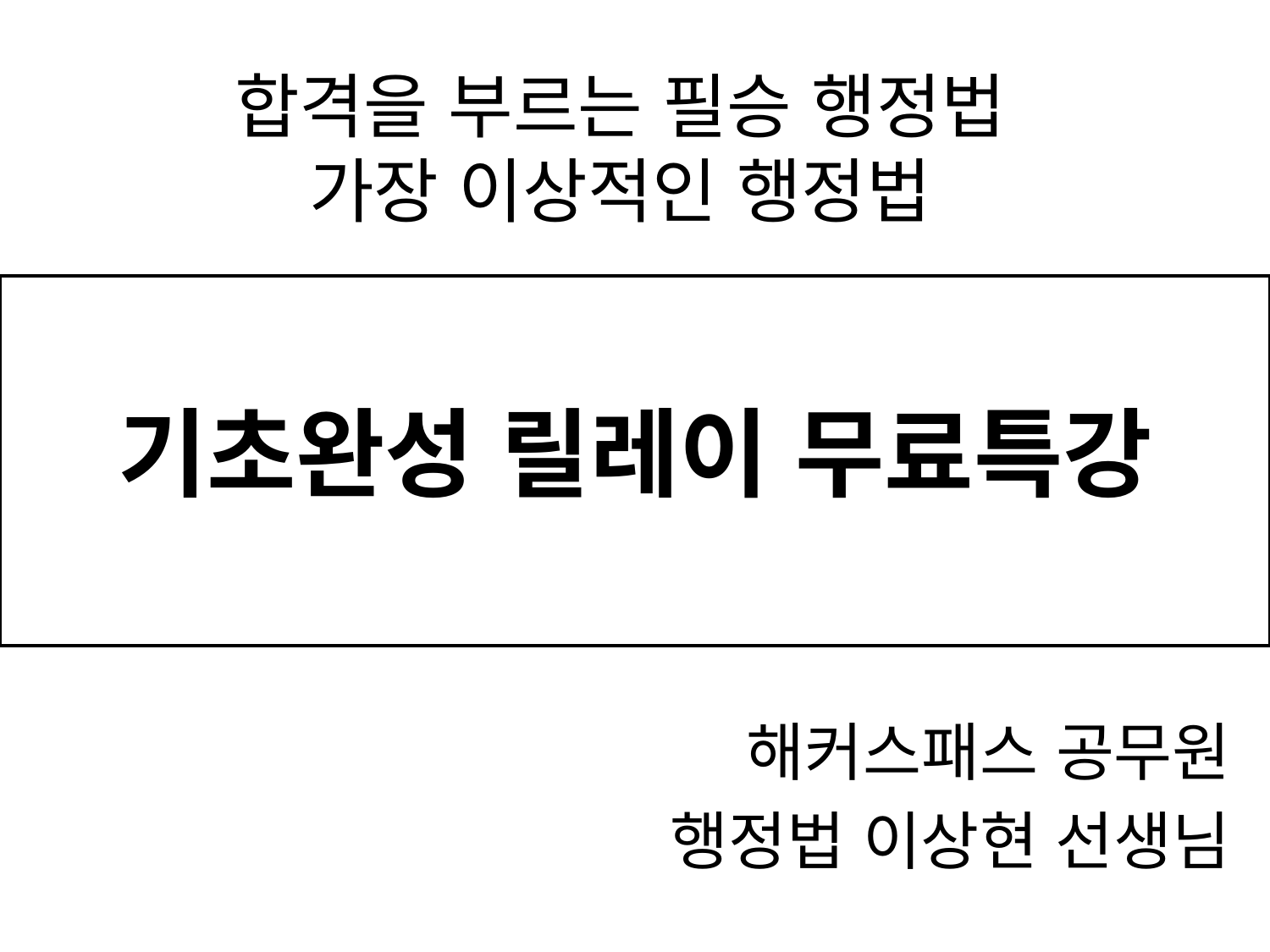

# 합격을 부르는 필승 행정법 가장 이상적인 행정법
기초완성 릴레이 무료특강

해커스패스 공무원
행정법 이상현 선생님